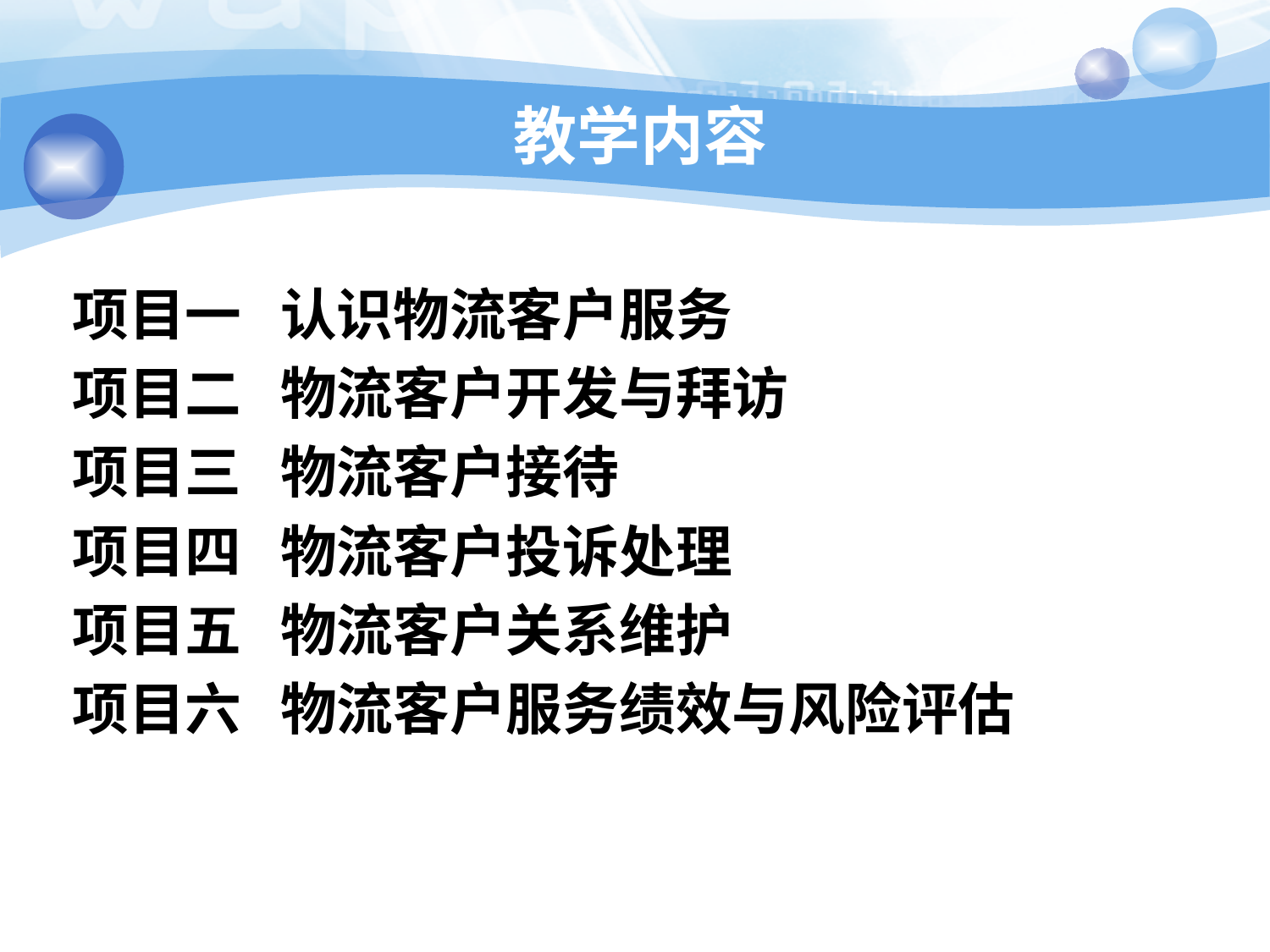

# 教学内容
项目一   认识物流客户服务
项目二   物流客户开发与拜访
项目三   物流客户接待
项目四   物流客户投诉处理
项目五   物流客户关系维护
项目六   物流客户服务绩效与风险评估